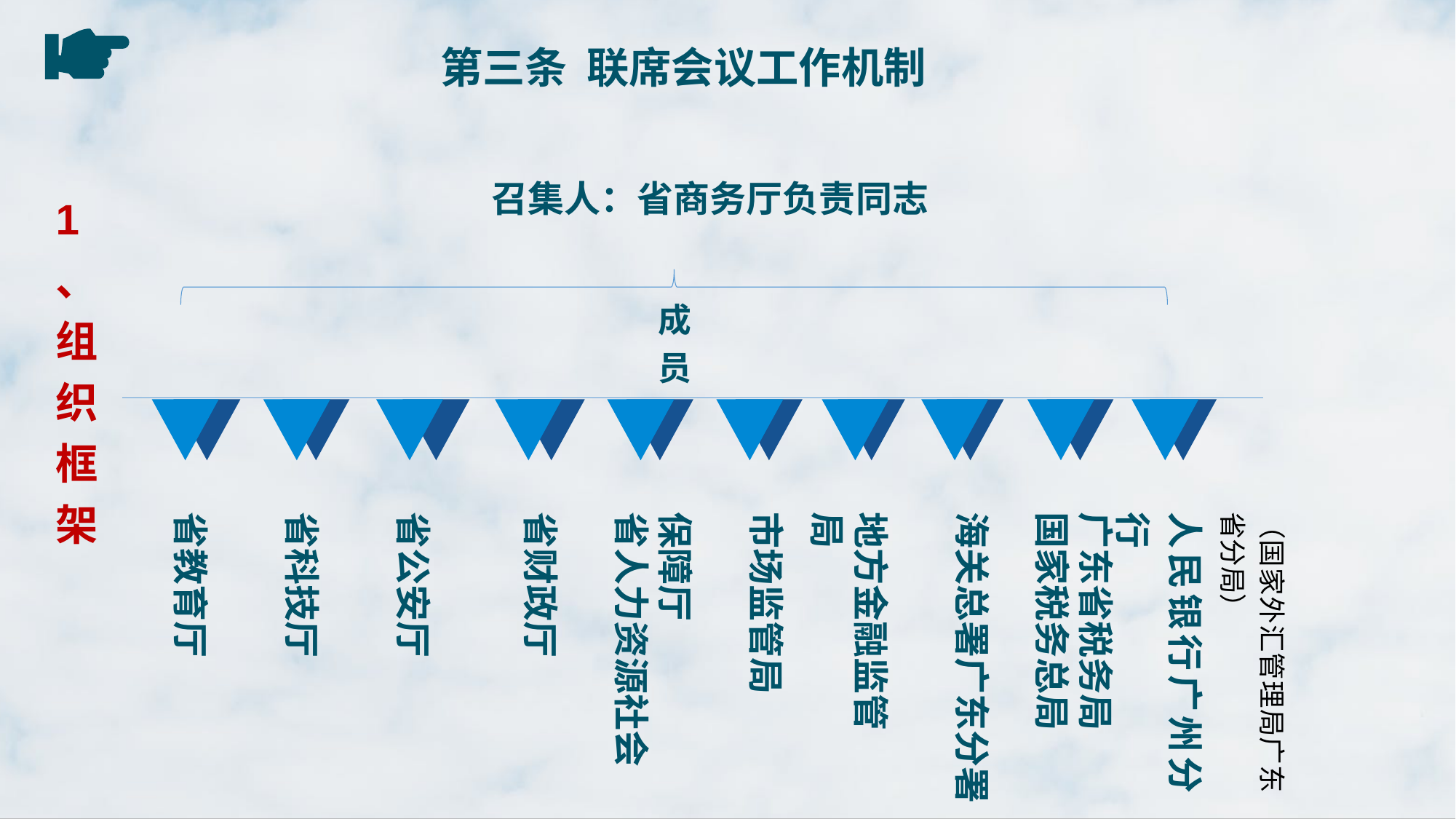

第三条  联席会议工作机制

召集人：省商务厅负责同志
1、组织框架
成员

省教育厅
省科技厅
省公安厅
省财政厅
保障厅
省人力资源社会
市场监管局
地方金融监管局
海关总署广东分署
广东省税务局
国家税务总局
（国家外汇管理局广东省分局）
人民银行广州分行